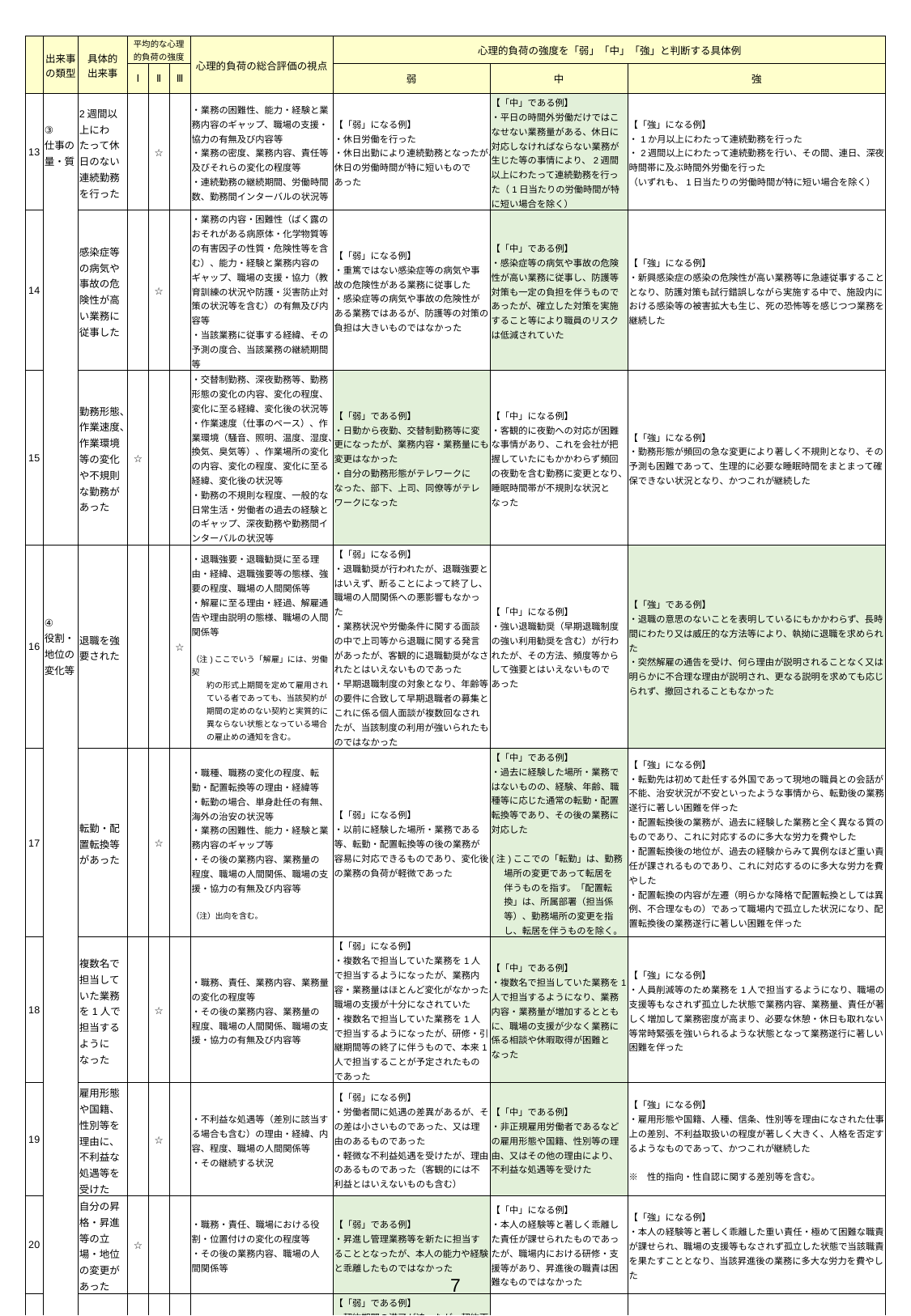

|  | 出来事の類型 | 具体的 出来事 | 平均的な心理 的負荷の強度 |  |  | 心理的負荷の総合評価の視点 | 心理的負荷の強度を「弱」「中」「強」と判断する具体例 |  |  |
| --- | --- | --- | --- | --- | --- | --- | --- | --- | --- |
|  |  |  | Ⅰ | Ⅱ | Ⅲ |  | 弱 | 中 | 強 |
| 13 | ③ 仕事の量・質 | 2週間以 上にわたって休日のない連続勤務を行った |  | ☆ |  | ・業務の困難性、能力・経験と業務内容のギャップ、職場の支援・協力の有無及び内容等 ・業務の密度、業務内容、責任等及びそれらの変化の程度等 ・連続勤務の継続期間、労働時間数、勤務間インターバルの状況等 | 【「弱」になる例】 ・休日労働を行った ・休日出勤により連続勤務となったが、休日の労働時間が特に短いものであった | 【「中」である例】 ・平日の時間外労働だけではこなせない業務量がある、休日に対応しなければならない業務が生じた等の事情により、2週間以上にわたって連続勤務を行った（1日当たりの労働時間が特に短い場合を除く） | 【「強」になる例】 ・1か月以上にわたって連続勤務を行った ・2週間以上にわたって連続勤務を行い、その間、連日、深夜時間帯に及ぶ時間外労働を行った （いずれも、1日当たりの労働時間が特に短い場合を除く） |
| 14 |  | 感染症等の病気や事故の危険性が高い業務に従事した |  | ☆ |  | ・業務の内容・困難性（ばく露のおそれがある病原体・化学物質等の有害因子の性質・危険性等を含む）、能力・経験と業務内容のギャップ、職場の支援・協力（教育訓練の状況や防護・災害防止対策の状況等を含む）の有無及び内容等 ・当該業務に従事する経緯、その予測の度合、当該業務の継続期間等 | 【「弱」になる例】 ・重篤ではない感染症等の病気や事故の危険性がある業務に従事した ・感染症等の病気や事故の危険性がある業務ではあるが、防護等の対策の負担は大きいものではなかった | 【「中」である例】 ・感染症等の病気や事故の危険性が高い業務に従事し、防護等対策も一定の負担を伴うものであったが、確立した対策を実施すること等により職員のリスクは低減されていた | 【「強」になる例】 ・新興感染症の感染の危険性が高い業務等に急遽従事することとなり、防護対策も試行錯誤しながら実施する中で、施設内における感染等の被害拡大も生じ、死の恐怖等を感じつつ業務を継続した |
| 15 |  | 勤務形態、作業速度、作業環境等の変化や不規則な勤務があった | ☆ |  |  | ・交替制勤務、深夜勤務等、勤務形態の変化の内容、変化の程度、変化に至る経緯、変化後の状況等 ・作業速度（仕事のペース）、作業環境（騒音、照明、温度、湿度、換気、臭気等）、作業場所の変化の内容、変化の程度、変化に至る経緯、変化後の状況等 ・勤務の不規則な程度、一般的な日常生活・労働者の過去の経験とのギャップ、深夜勤務や勤務間インターバルの状況等 | 【「弱」である例】 ・日勤から夜勤、交替制勤務等に変更になったが、業務内容・業務量にも変更はなかった ・自分の勤務形態がテレワークになった、部下、上司、同僚等がテレワークになった | 【「中」になる例】 ・客観的に夜勤への対応が困難な事情があり、これを会社が把握していたにもかかわらず頻回の夜勤を含む勤務に変更となり、睡眠時間帯が不規則な状況となった | 【「強」になる例】 ・勤務形態が頻回の急な変更により著しく不規則となり、その予測も困難であって、生理的に必要な睡眠時間をまとまって確保できない状況となり、かつこれが継続した |
| 16 | ④ 役割・地位の変化等 | 退職を強要された |  |  | ☆ | ・退職強要・退職勧奨に至る理由・経緯、退職強要等の態様、強要の程度、職場の人間関係等 ・解雇に至る理由・経過、解雇通告や理由説明の態様、職場の人間関係等 （注)ここでいう「解雇」には、労働契 約の形式上期間を定めて雇用され ている者であっても、当該契約が 期間の定めのない契約と実質的に 異ならない状態となっている場合 の雇止めの通知を含む。 | 【「弱」になる例】 ・退職勧奨が行われたが、退職強要とはいえず、断ることによって終了し、職場の人間関係への悪影響もなかった ・業務状況や労働条件に関する面談の中で上司等から退職に関する発言があったが、客観的に退職勧奨がなされたとはいえないものであった ・早期退職制度の対象となり、年齢等の要件に合致して早期退職者の募集とこれに係る個人面談が複数回なされたが、当該制度の利用が強いられたものではなかった | 【「中」になる例】 ・強い退職勧奨（早期退職制度の強い利用勧奨を含む）が行われたが、その方法、頻度等からして強要とはいえないものであった | 【「強」である例】 ・退職の意思のないことを表明しているにもかかわらず、長時間にわたり又は威圧的な方法等により、執拗に退職を求められた ・突然解雇の通告を受け、何ら理由が説明されることなく又は明らかに不合理な理由が説明され、更なる説明を求めても応じられず、撤回されることもなかった |
| 17 |  | 転勤・配 置転換等があった |  | ☆ |  | ・職種、職務の変化の程度、転勤・配置転換等の理由・経緯等 ・転勤の場合、単身赴任の有無、海外の治安の状況等 ・業務の困難性、能力・経験と業務内容のギャップ等 ・その後の業務内容、業務量の 程度、職場の人間関係、職場の支援・協力の有無及び内容等 （注）出向を含む。 | 【「弱」になる例】 ・以前に経験した場所・業務である等、転勤・配置転換等の後の業務が容易に対応できるものであり、変化後の業務の負荷が軽微であった | 【「中」である例】 ・過去に経験した場所・業務ではないものの、経験、年齢、職種等に応じた通常の転勤・配置転換等であり、その後の業務に対応した (注)ここでの「転勤」は、勤務 場所の変更であって転居を 伴うものを指す。「配置転 換」は、所属部署（担当係 等）、勤務場所の変更を指 し、転居を伴うものを除く。 | 【「強」になる例】 ・転勤先は初めて赴任する外国であって現地の職員との会話が不能、治安状況が不安といったような事情から、転勤後の業務遂行に著しい困難を伴った ・配置転換後の業務が、過去に経験した業務と全く異なる質のものであり、これに対応するのに多大な労力を費やした ・配置転換後の地位が、過去の経験からみて異例なほど重い責任が課されるものであり、これに対応するのに多大な労力を費やした ・配置転換の内容が左遷（明らかな降格で配置転換としては異例、不合理なもの）であって職場内で孤立した状況になり、配置転換後の業務遂行に著しい困難を伴った |
| 18 |  | 複数名で担当していた業務を1人で担当するようになった |  | ☆ |  | ・職務、責任、業務内容、業務量の変化の程度等 ・その後の業務内容、業務量の 程度、職場の人間関係、職場の支援・協力の有無及び内容等 | 【「弱」になる例】 ・複数名で担当していた業務を1人で担当するようになったが、業務内容・業務量はほとんど変化がなかった、職場の支援が十分になされていた ・複数名で担当していた業務を1人で担当するようになったが、研修・引継期間等の終了に伴うもので、本来1人で担当することが予定されたものであった | 【「中」である例】 ・複数名で担当していた業務を1人で担当するようになり、業務内容・業務量が増加するとともに、職場の支援が少なく業務に係る相談や休暇取得が困難となった | 【「強」になる例】 ・人員削減等のため業務を1人で担当するようになり、職場の支援等もなされず孤立した状態で業務内容、業務量、責任が著しく増加して業務密度が高まり、必要な休憩・休日も取れない等常時緊張を強いられるような状態となって業務遂行に著しい困難を伴った |
| 19 |  | 雇用形態や国籍、性別等を理由に、不利益な処遇等を受けた |  | ☆ |  | ・不利益な処遇等（差別に該当する場合も含む）の理由・経緯、内 容、程度、職場の人間関係等 ・その継続する状況 | 【「弱」になる例】 ・労働者間に処遇の差異があるが、その差は小さいものであった、又は理由のあるものであった ・軽微な不利益処遇を受けたが、理由のあるものであった（客観的には不利益とはいえないものも含む） | 【「中」である例】 ・非正規雇用労働者であるなどの雇用形態や国籍、性別等の理由、又はその他の理由により、不利益な処遇等を受けた | 【「強」になる例】 ・雇用形態や国籍、人種、信条、性別等を理由になされた仕事上の差別、不利益取扱いの程度が著しく大きく、人格を否定するようなものであって、かつこれが継続した ※　性的指向・性自認に関する差別等を含む。 |
| 20 |  | 自分の昇格・昇進 等の立 場・地位 の変更があった | ☆ |  |  | ・職務・責任、職場における役割・位置付けの変化の程度等 ・その後の業務内容、職場の人 間関係等 | 【「弱」である例】 ・昇進し管理業務等を新たに担当することとなったが、本人の能力や経験と乖離したものではなかった | 【「中」になる例】 ・本人の経験等と著しく乖離した責任が課せられたものであったが、職場内における研修・支援等があり、昇進後の職責は困難なものではなかった | 【「強」になる例】 ・本人の経験等と著しく乖離した重い責任・極めて困難な職責が課せられ、職場の支援等もなされず孤立した状態で当該職責を果たすこととなり、当該昇進後の業務に多大な労力を費やした |
| 21 |  | 雇用契約期間の 満了が 迫った | ☆ |  |  | ・契約締結時、期間満了前の説 明の有無、その内容、その後の状況、職場の人間関係等 | 【「弱」である例】 ・契約期間の満了が迫ったが、契約更新が見込まれるものであった ・契約終了（雇止め）の通告があったが、事前に十分な説明が尽くされる等、契約更新が期待されるものではなかった ・派遣先における派遣期間の終了が迫ったが、派遣元において雇用維持がなされる状況であった | 【「中」になる例】 ・事前の説明が尽くされていな い突然の契約終了（雇止め）通告であり契約終了までの期間が短かかった | 【「強」になる例】 ・契約の更新等を強く期待することが合理的な状況であった（上司等がそのような言動を継続的に行っていた）にもかかわらず、突然に契約終了（雇止め）が通告され、通告時の態様も著しく配慮を欠くものであった |
7